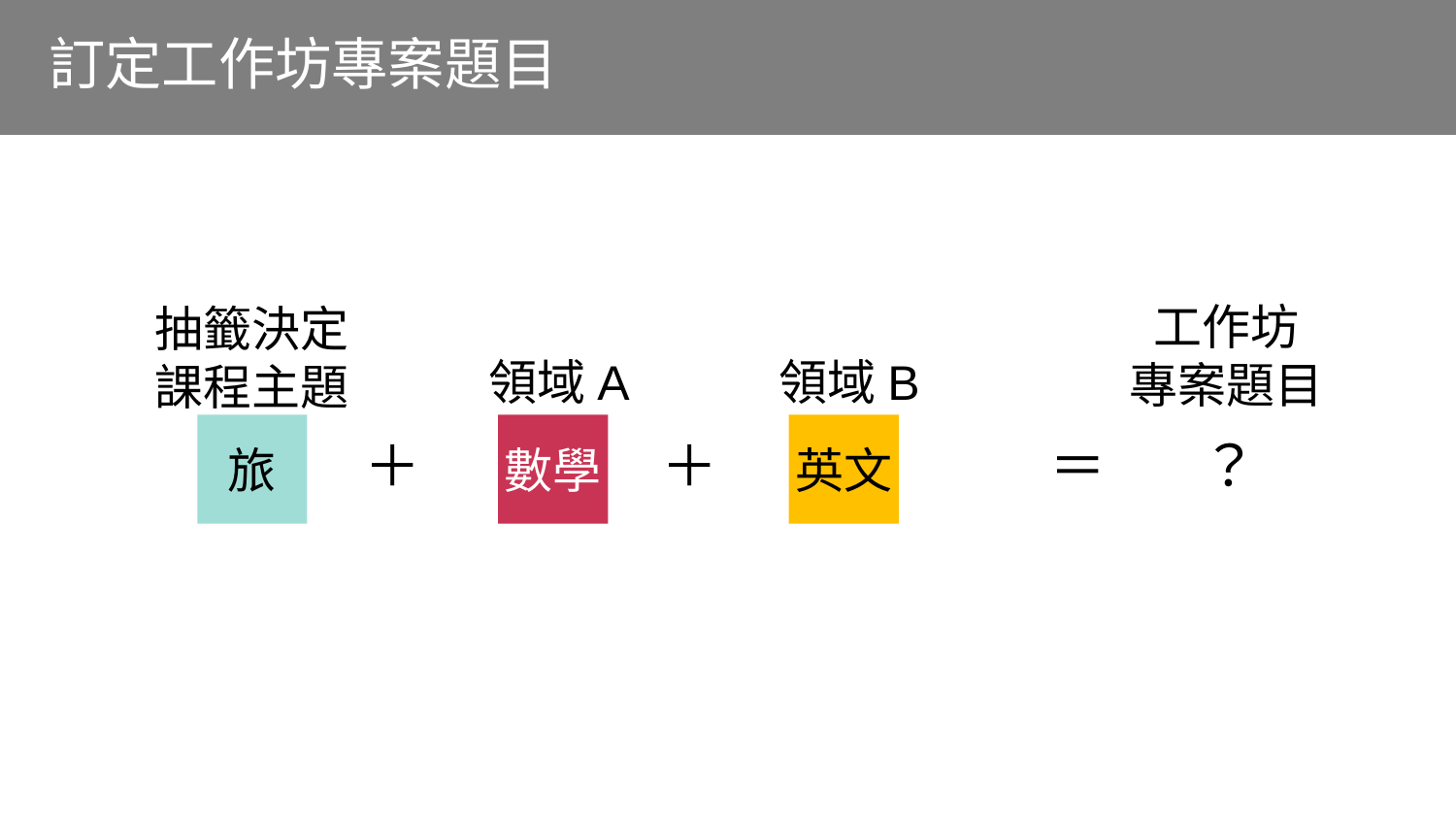

訂定工作坊專案題目
工作坊
專案題目
抽籤決定
課程主題
領域A
領域B
旅
數學
英文
＝      ？
＋
＋